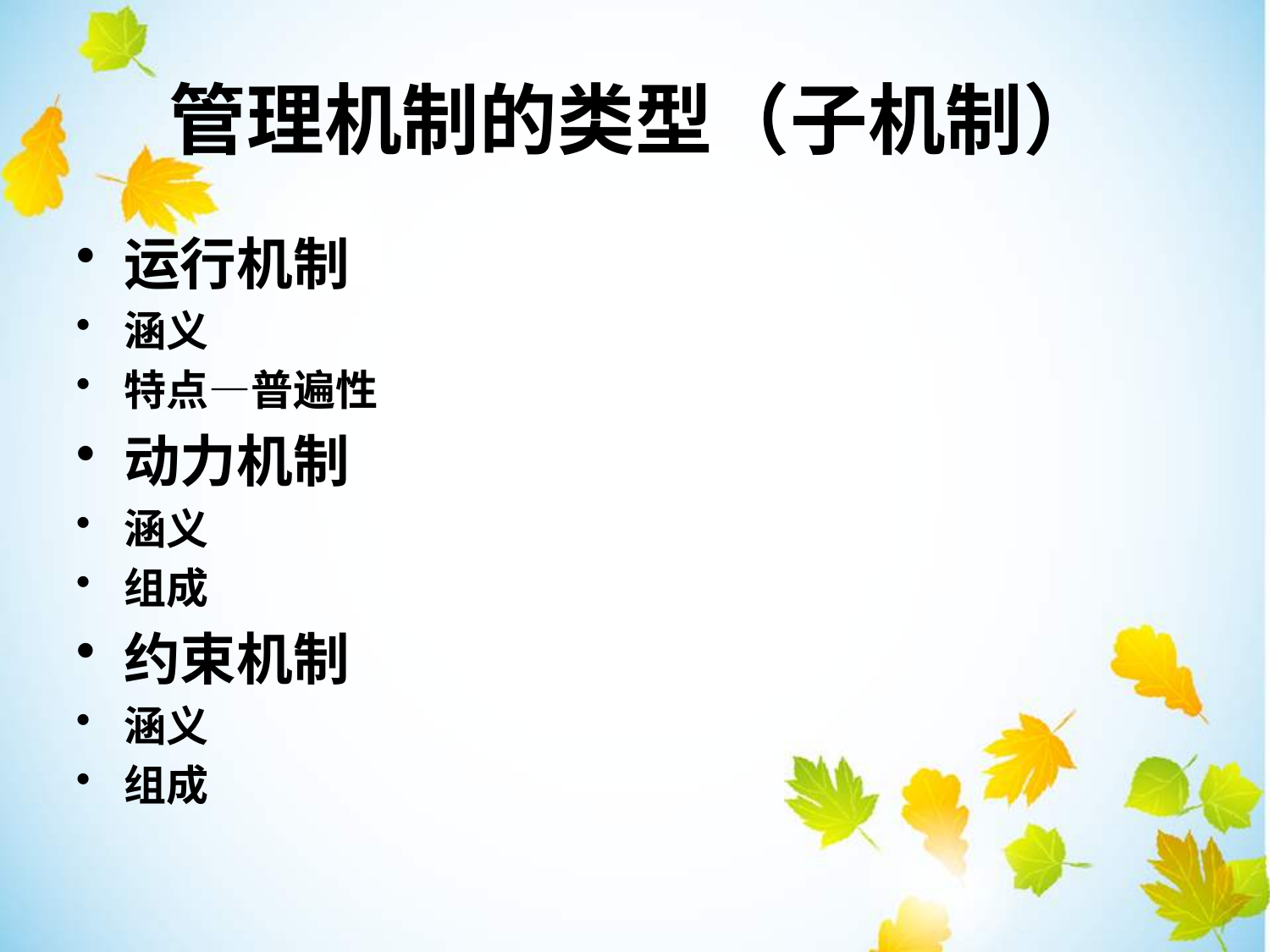

管理机制的类型（子机制）
运行机制
涵义
特点—普遍性
动力机制
涵义
组成
约束机制
涵义
组成